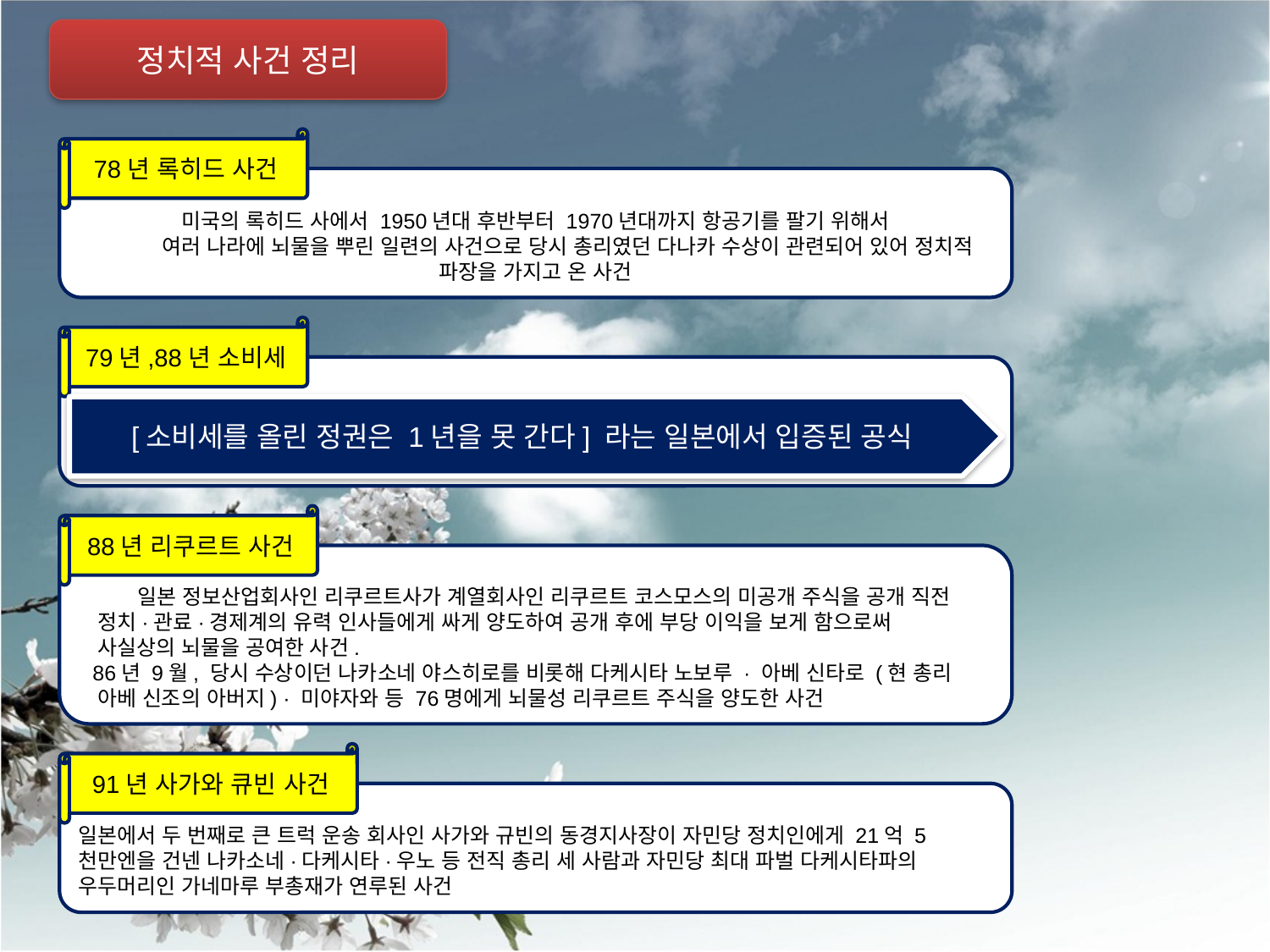

정치적 사건 정리
78년 록히드 사건

미국의 록히드 사에서 1950년대 후반부터 1970년대까지 항공기를 팔기 위해서
          여러 나라에 뇌물을 뿌린 일련의 사건으로 당시 총리였던 다나카 수상이 관련되어 있어 정치적 파장을 가지고 온 사건
79년,88년 소비세

79년 소비세 도입을 통해 일본의 재정 건전화를 꾀한 오히라 마사요시 총리는 여론이 악화 되자철회 하지만 다음해 대립이 격화되어 내각 불신임안이 가결되어 곤욕을 치름
88년 소비세를 정식으로 도입한 다케시타 노보루 총리는 리쿠르트 사건으로 퇴진함
[소비세를 올린 정권은 1년을 못 간다] 라는 일본에서 입증된 공식
88년 리쿠르트 사건

  일본 정보산업회사인 리쿠르트사가 계열회사인 리쿠르트 코스모스의 미공개 주식을 공개 직전
  정치·관료·경제계의 유력 인사들에게 싸게 양도하여 공개 후에 부당 이익을 보게 함으로써
  사실상의 뇌물을 공여한 사건.
  86년 9월, 당시 수상이던 나카소네 야스히로를 비롯해 다케시타 노보루 · 아베 신타로 (현 총리
  아베 신조의 아버지) · 미야자와 등 76명에게 뇌물성 리쿠르트 주식을 양도한 사건
91년 사가와 큐빈 사건

일본에서 두 번째로 큰 트럭 운송 회사인 사가와 규빈의 동경지사장이 자민당 정치인에게 21억 5천만엔을 건넨 나카소네·다케시타·우노 등 전직 총리 세 사람과 자민당 최대 파벌 다케시타파의 우두머리인 가네마루 부총재가 연루된 사건